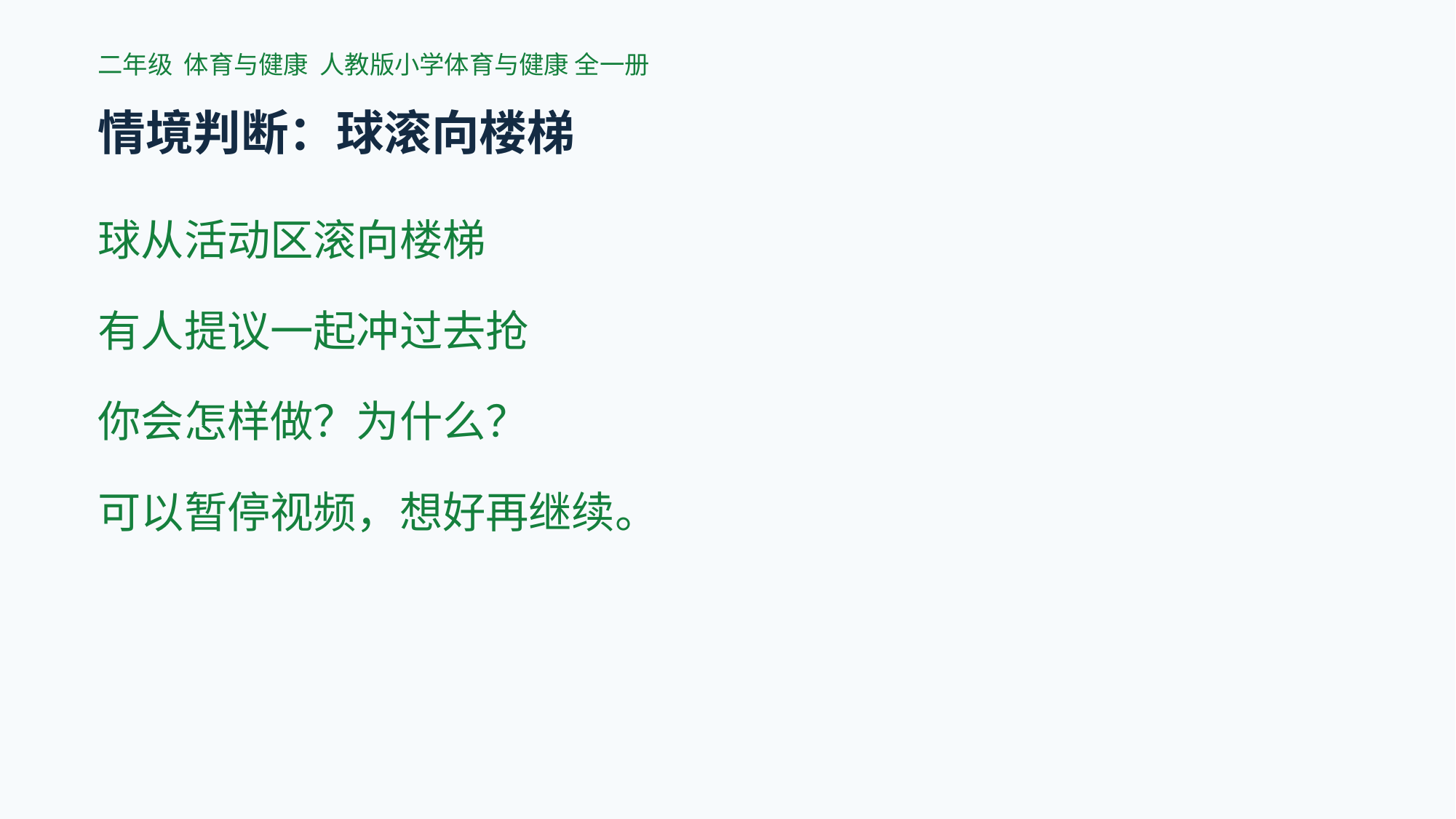

二年级  体育与健康  人教版小学体育与健康 全一册
情境判断：球滚向楼梯
球从活动区滚向楼梯
有人提议一起冲过去抢
你会怎样做？为什么？
可以暂停视频，想好再继续。